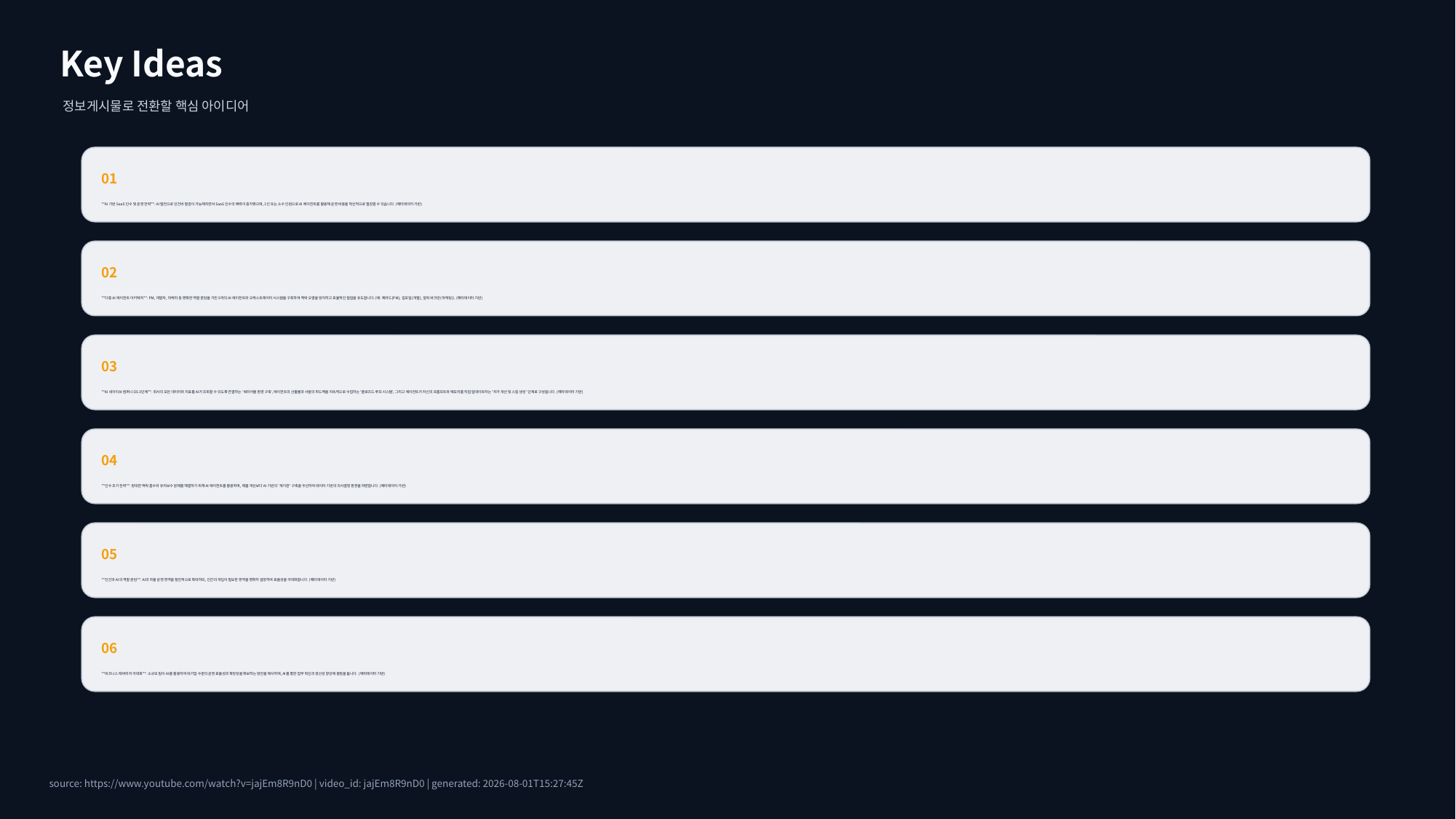

Key Ideas
정보게시물로 전환할 핵심 아이디어

01
**AI 기반 SaaS 인수 및 운영 전략**: AI 발전으로 인건비 절감이 가능해지면서 SaaS 인수의 매력이 증가했으며, 1인 또는 소수 인원으로 AI 에이전트를 활용해 운영 비용을 혁신적으로 절감할 수 있습니다. (메타데이터 기반)

02
**다중 AI 에이전트 아키텍처**: PM, 개발자, 마케터 등 명확한 역할 분담을 가진 9개의 AI 에이전트와 오케스트레이터 시스템을 구축하여 맥락 오염을 방지하고 효율적인 협업을 유도합니다. (예: 제라드(PM), 길포일(개발), 얼릭 바크만(마케팅)). (메타데이터 기반)

03
**AI 네이티브 컴퍼니 OS 3단계**: 회사의 모든 데이터와 지표를 AI가 조회할 수 있도록 연결하는 '쿼리어블 환경 구축', 에이전트의 산출물과 사람의 피드백을 지속적으로 수집하는 '클로즈드 루프 시스템', 그리고 에이전트가 자신의 프롬프트와 메모리를 직접 업데이트하는 '자가 개선 및 스킬 생성' 단계로 구성됩니다. (메타데이터 기반)

04
**인수 초기 전략**: 방대한 맥락 흡수와 유지보수 문제를 해결하기 위해 AI 에이전트를 활용하며, 제품 개선보다 AI 기반의 '계기판' 구축을 우선하여 데이터 기반의 의사결정 환경을 마련합니다. (메타데이터 기반)

05
**인간과 AI의 역할 분담**: AI의 자율 운영 영역을 점진적으로 확대하되, 인간의 개입이 필요한 영역을 명확히 설정하여 효율성을 극대화합니다. (메타데이터 기반)

06
**비즈니스 레버리지 극대화**: 소규모 팀이 AI를 활용하여 대기업 수준의 운영 효율성과 확장성을 확보하는 방안을 제시하며, AI를 통한 업무 혁신과 생산성 향상에 중점을 둡니다. (메타데이터 기반)
source: https://www.youtube.com/watch?v=jajEm8R9nD0 | video_id: jajEm8R9nD0 | generated: 2026-08-01T15:27:45Z